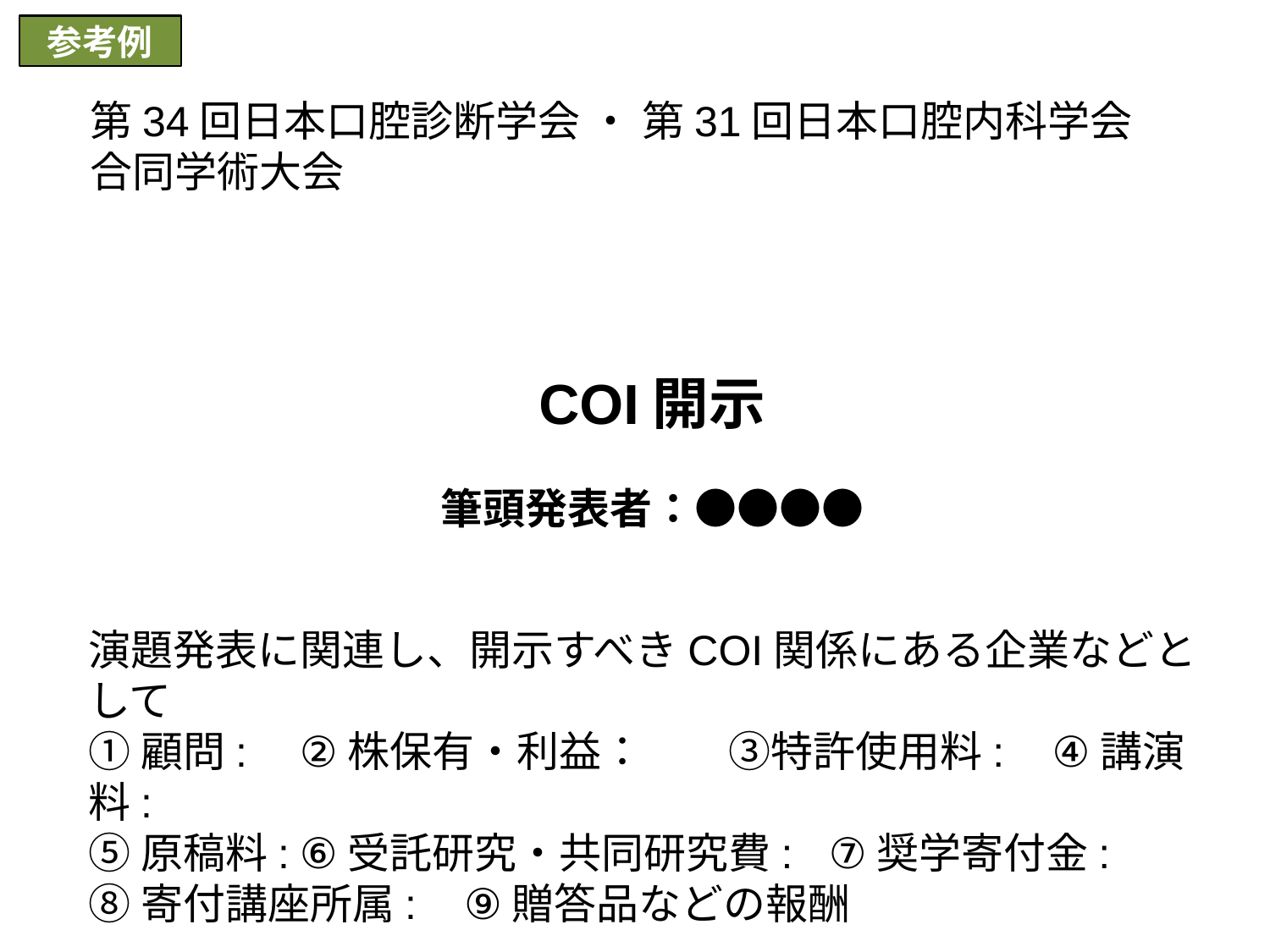

参考例
第34回日本口腔診断学会 ・ 第31回日本口腔内科学会
合同学術大会
COI開示
筆頭発表者：●●●●
演題発表に関連し、開示すべきCOI関係にある企業などとして
①顧問:	②株保有・利益：　　③特許使用料:    ④講演料:
⑤原稿料:	⑥受託研究・共同研究費:   ⑦奨学寄付金:
⑧寄付講座所属:    ⑨贈答品などの報酬